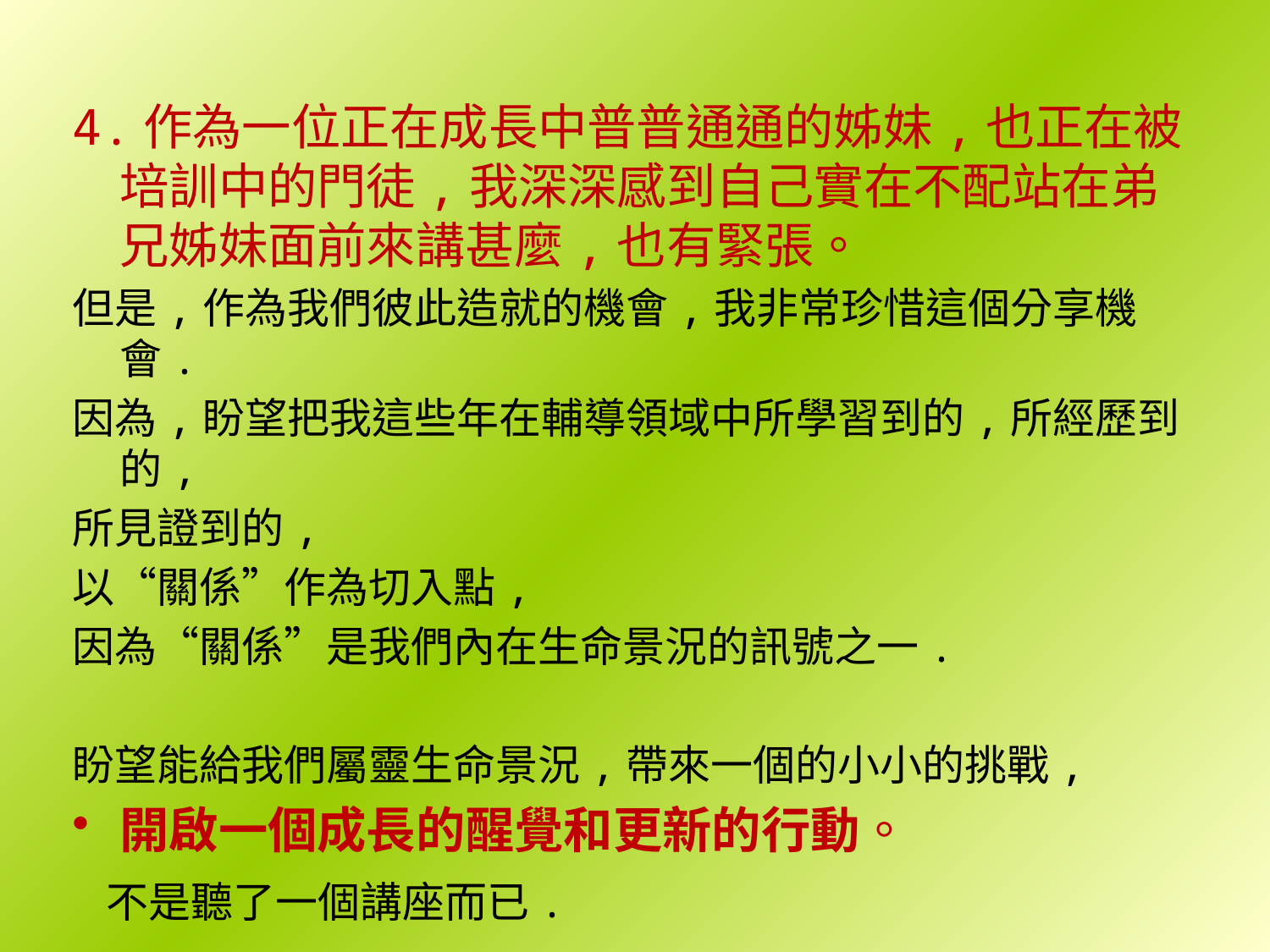

4.作為一位正在成長中普普通通的姊妹,也正在被培訓中的門徒,我深深感到自己實在不配站在弟兄姊妹面前來講甚麼,也有緊張。
但是,作為我們彼此造就的機會,我非常珍惜這個分享機會.
因為,盼望把我這些年在輔導領域中所學習到的,所經歷到的,
所見證到的,
以“關係”作為切入點,
因為“關係”是我們內在生命景況的訊號之一.

盼望能給我們屬靈生命景況,帶來一個的小小的挑戰,
開啟一個成長的醒覺和更新的行動。
  不是聽了一個講座而已.